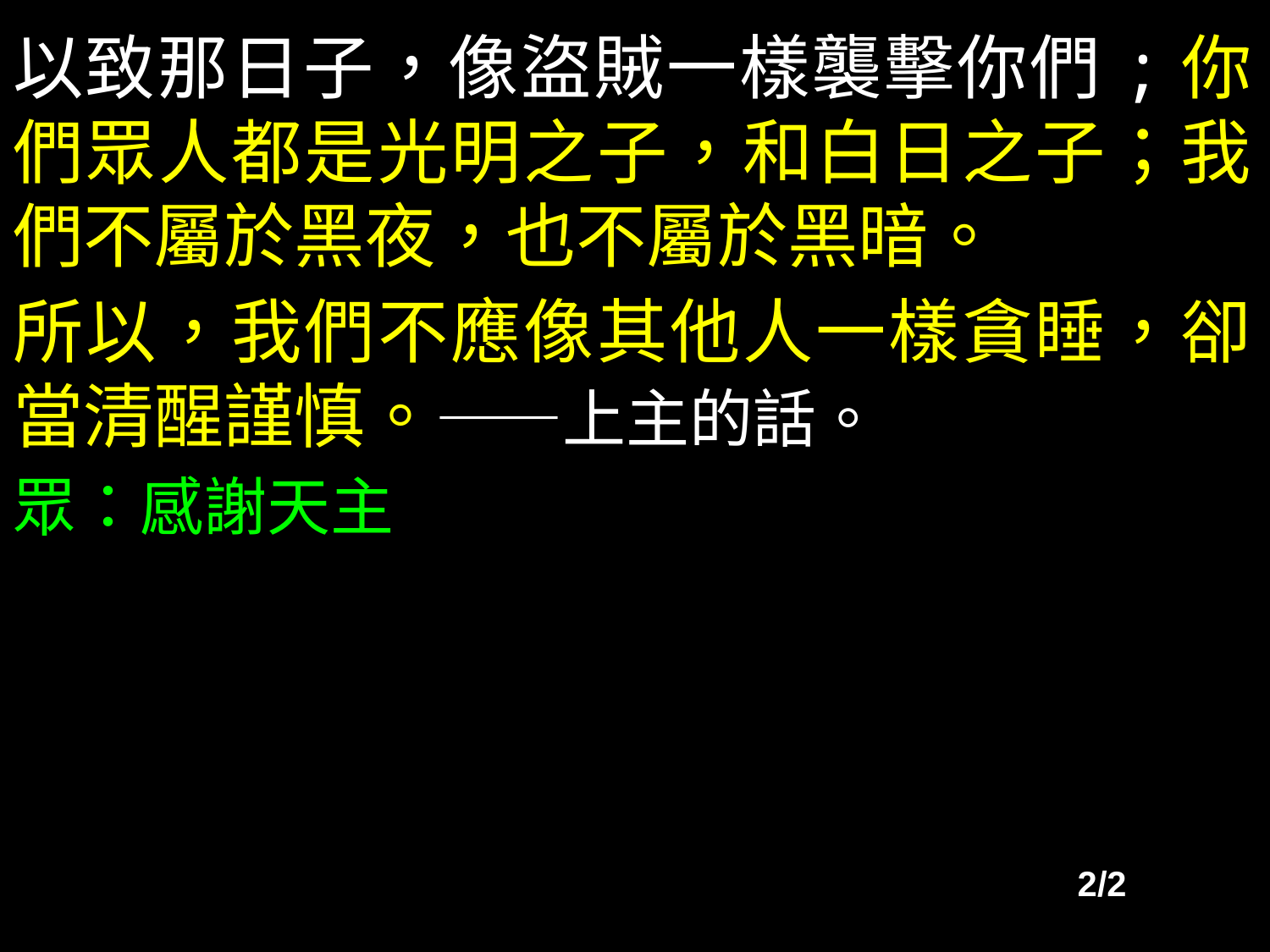

以致那日子，像盜賊一樣襲擊你們;你們眾人都是光明之子，和白日之子；我們不屬於黑夜，也不屬於黑暗。
所以，我們不應像其他人一樣貪睡，卻當清醒謹慎。——上主的話。
眾：感謝天主

2/2